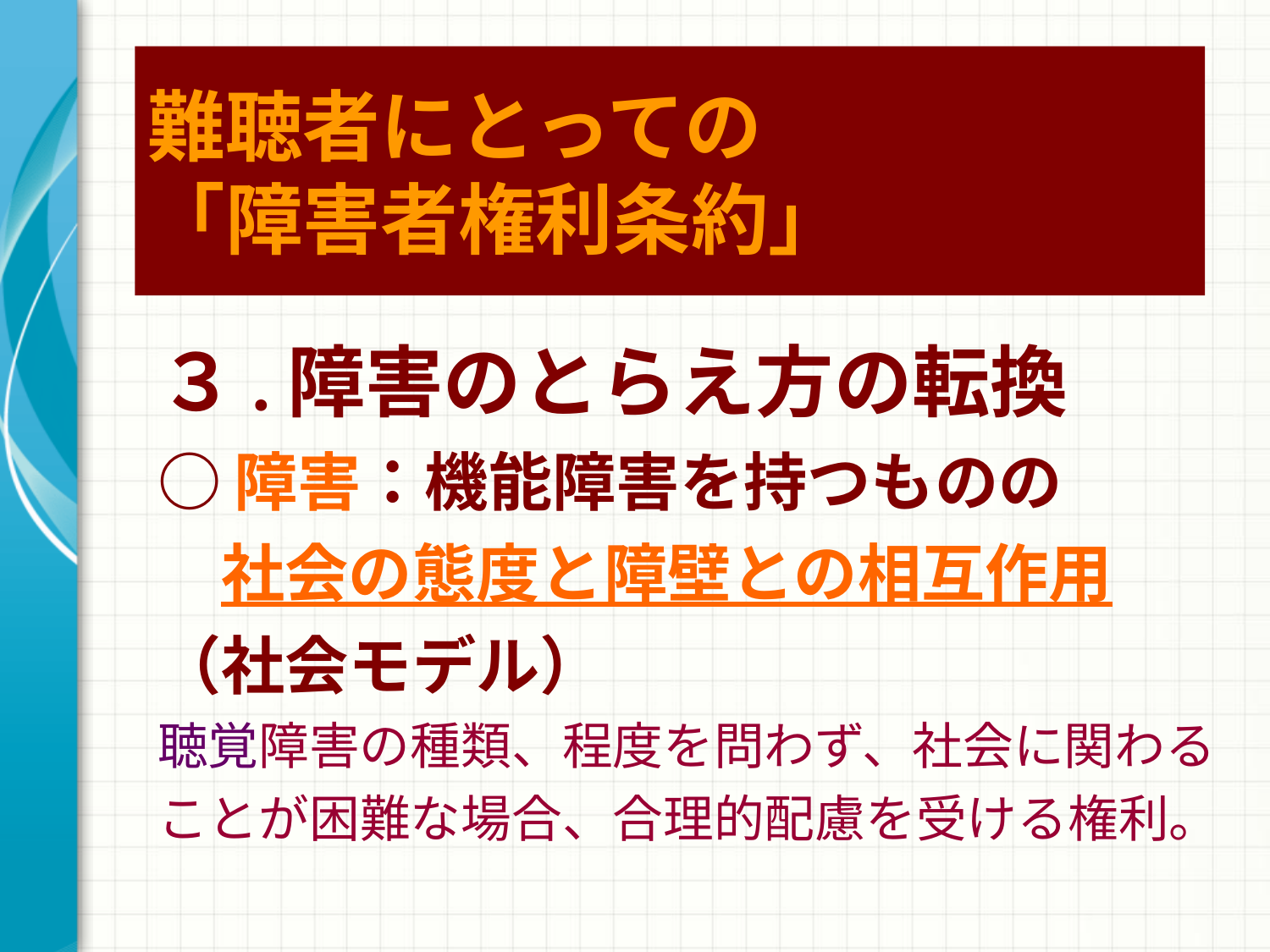

# 難聴者にとっての 「障害者権利条約」
３.障害のとらえ方の転換
○障害：機能障害を持つものの
　社会の態度と障壁との相互作用
（社会モデル）
聴覚障害の種類、程度を問わず、社会に関わることが困難な場合、合理的配慮を受ける権利。